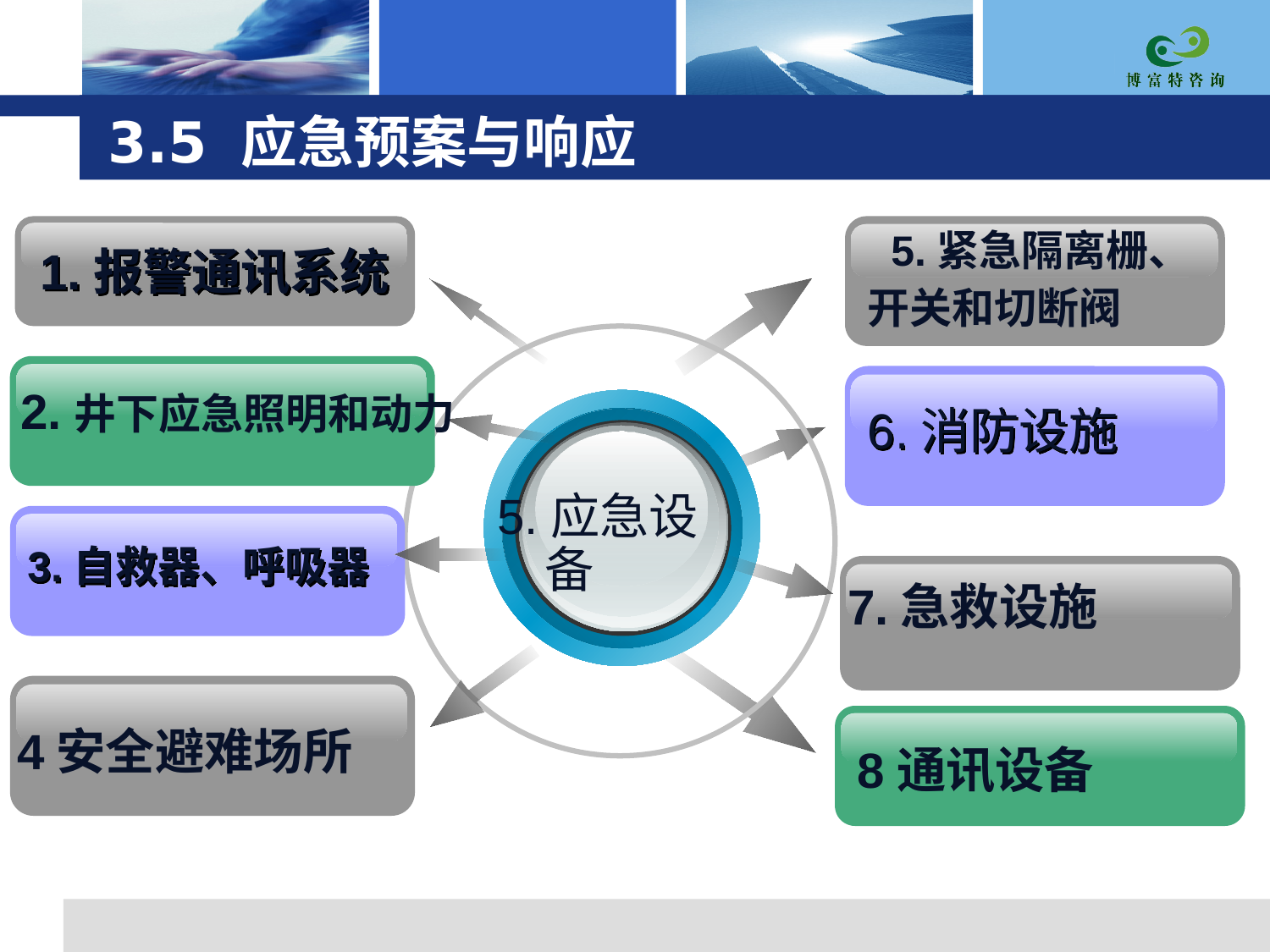

3.5 应急预案与响应

  5.紧急隔离栅、
开关和切断阀
1.报警通讯系统

2.井下应急照明和动力

6.消防设施

5.应急设备

3.自救器、呼吸器

7.急救设施

4安全避难场所
8通讯设备